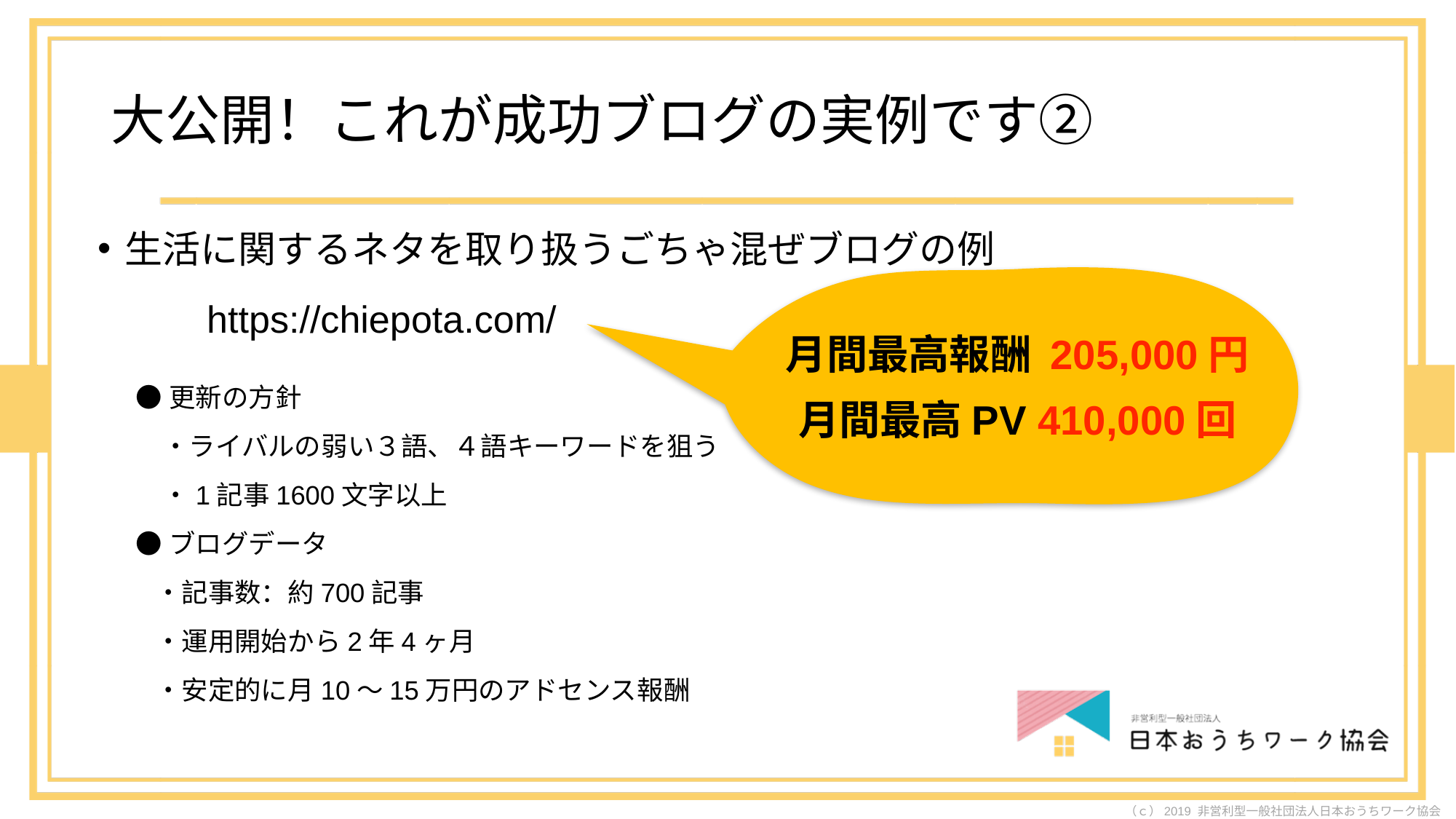

# 大公開！これが成功ブログの実例です②
生活に関するネタを取り扱うごちゃ混ぜブログの例
https://chiepota.com/

月間最高報酬 205,000円
●更新の方針
　・ライバルの弱い３語、４語キーワードを狙う
　・1記事1600文字以上
●ブログデータ
・記事数：約700記事
・運用開始から2年4ヶ月
・安定的に月10〜15万円のアドセンス報酬
月間最高PV 410,000回